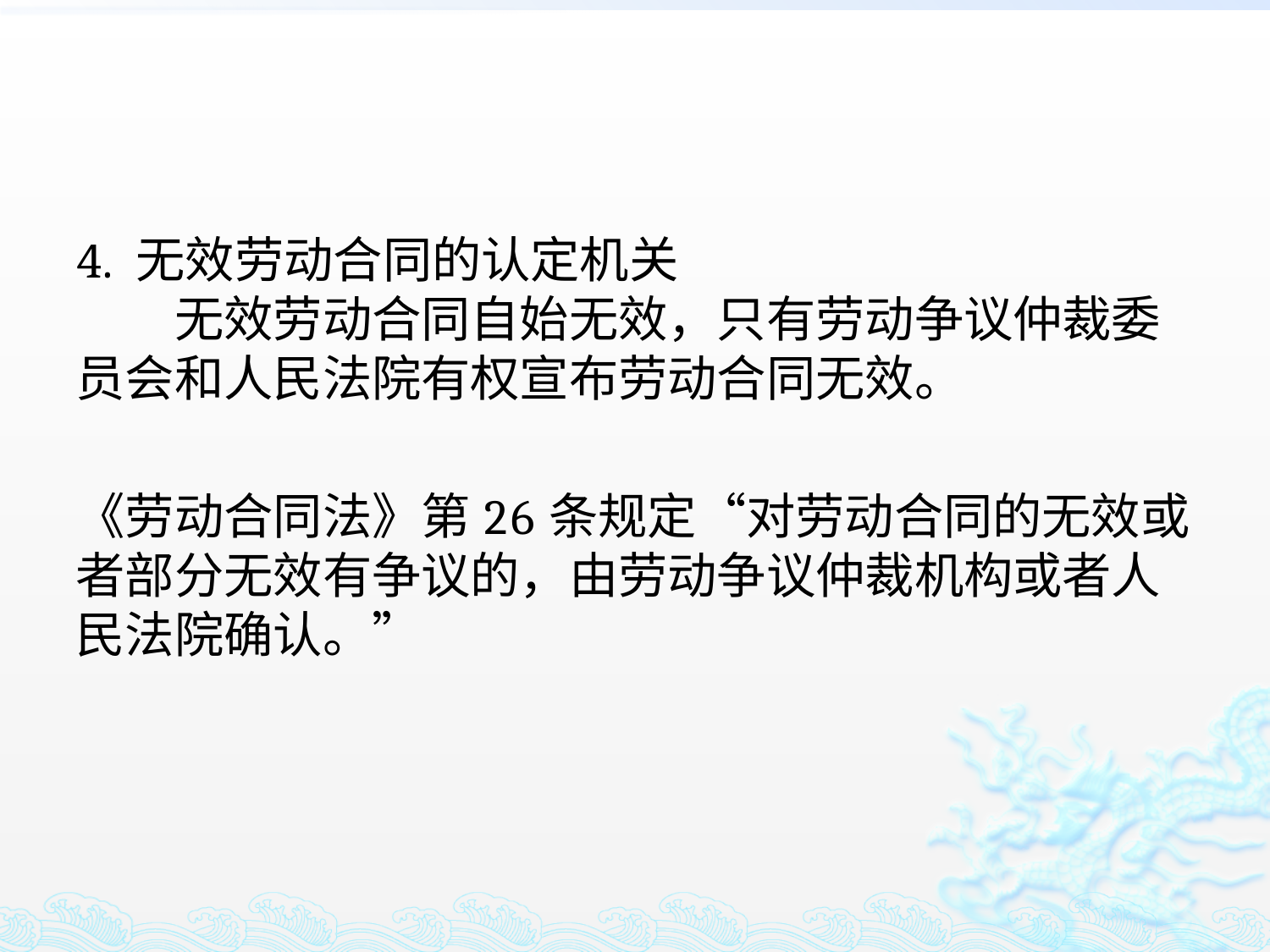

#
4. 无效劳动合同的认定机关
　　无效劳动合同自始无效，只有劳动争议仲裁委员会和人民法院有权宣布劳动合同无效。

《劳动合同法》第26条规定“对劳动合同的无效或者部分无效有争议的，由劳动争议仲裁机构或者人民法院确认。”